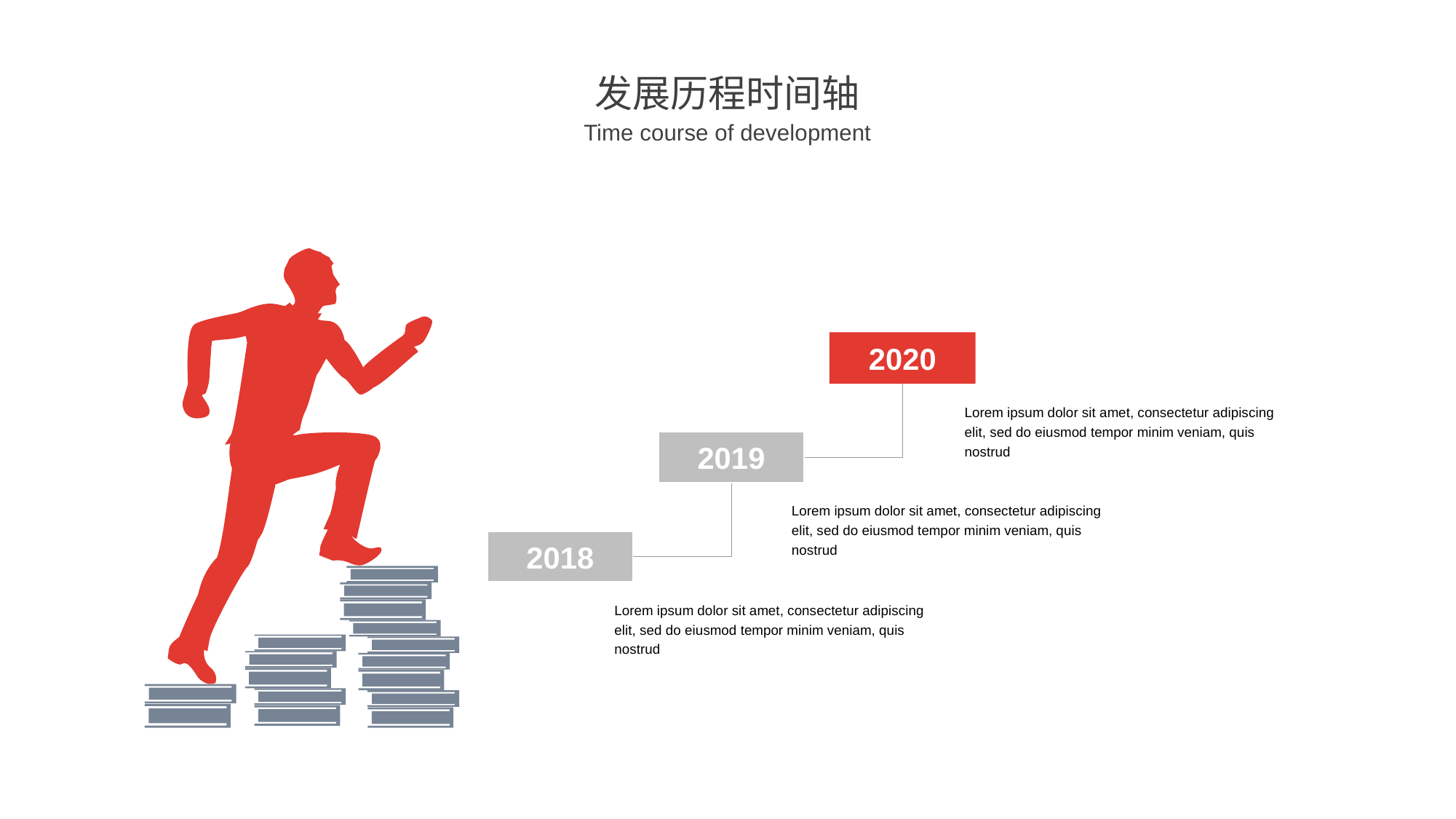

发展历程时间轴
Time course of development

2020
2019
2018
Lorem ipsum dolor sit amet, consectetur adipiscing elit, sed do eiusmod tempor minim veniam, quis nostrud
Lorem ipsum dolor sit amet, consectetur adipiscing elit, sed do eiusmod tempor minim veniam, quis nostrud
Lorem ipsum dolor sit amet, consectetur adipiscing elit, sed do eiusmod tempor minim veniam, quis nostrud